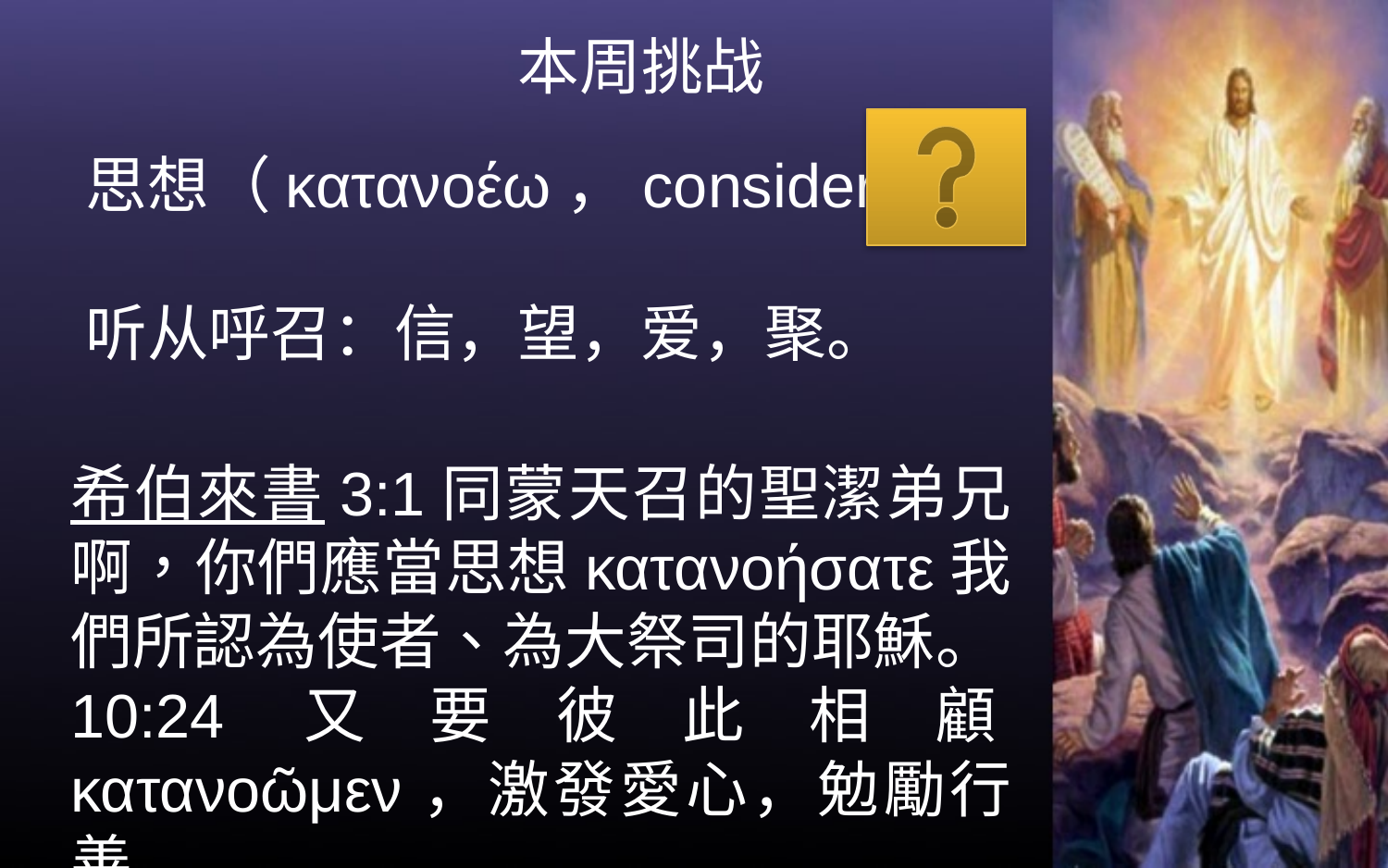

本周挑战

思想（κατανοέω，consider）

听从呼召：信，望，爱，聚。
希伯來書3:1同蒙天召的聖潔弟兄啊，你們應當思想κατανοήσατε我們所認為使者、為大祭司的耶穌。10:24又要彼此相顧κατανοῶμεν，激發愛心，勉勵行善